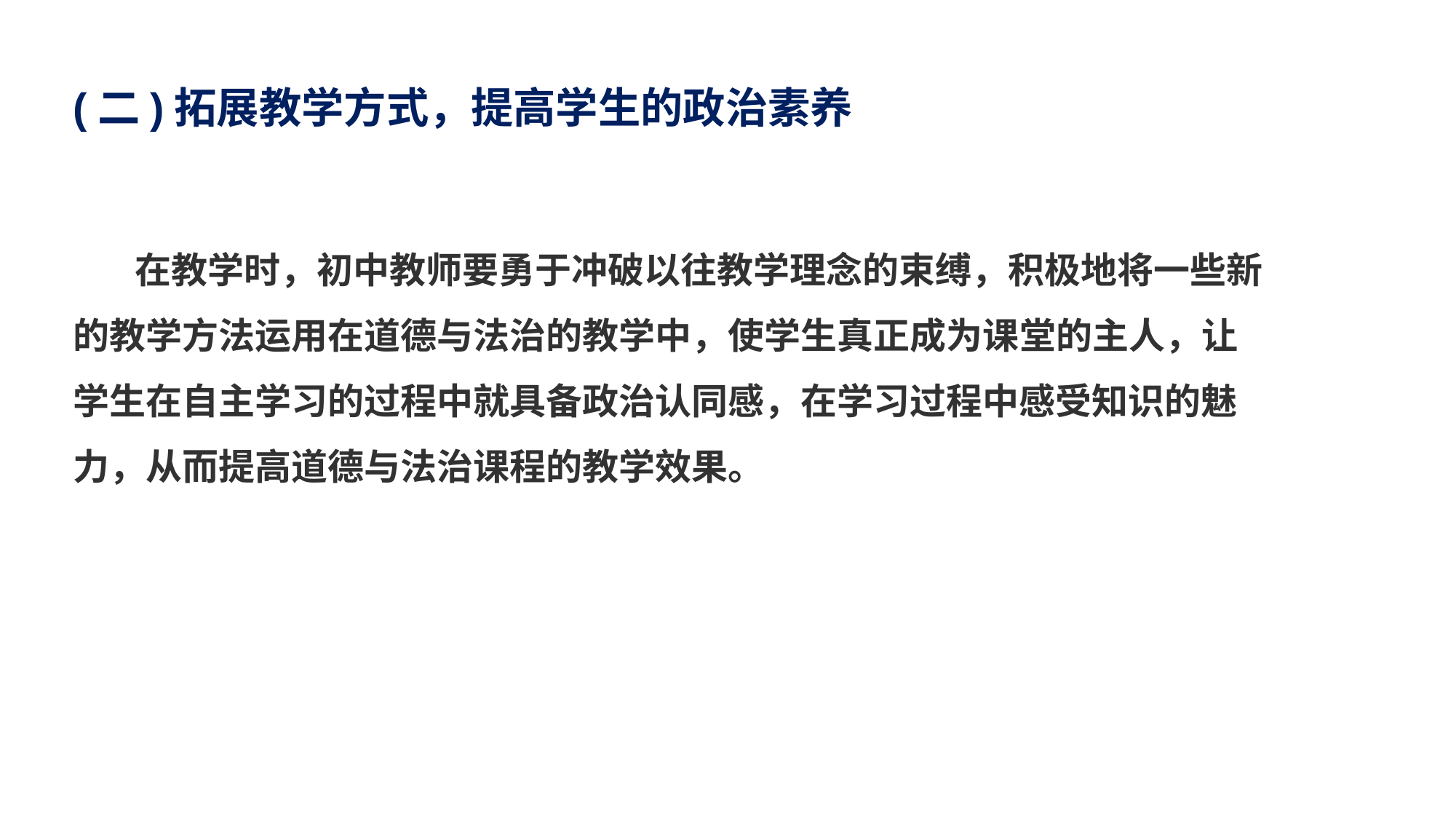

(二)拓展教学方式，提高学生的政治素养
  在教学时，初中教师要勇于冲破以往教学理念的束缚，积极地将一些新的教学方法运用在道德与法治的教学中，使学生真正成为课堂的主人，让学生在自主学习的过程中就具备政治认同感，在学习过程中感受知识的魅力，从而提高道德与法治课程的教学效果。